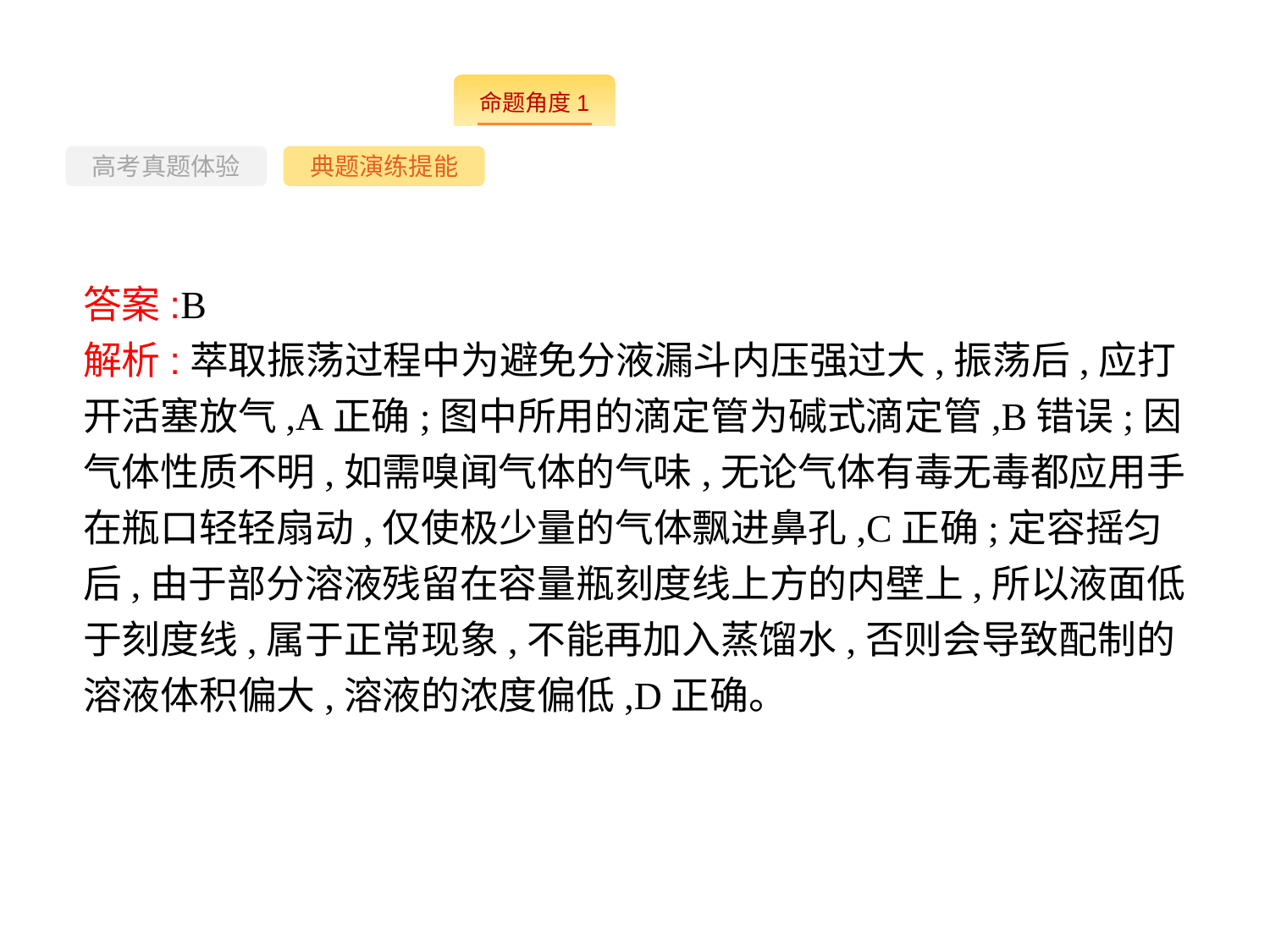

-30-
高考真题体验
典题演练提能
答案:B
解析:萃取振荡过程中为避免分液漏斗内压强过大,振荡后,应打开活塞放气,A正确;图中所用的滴定管为碱式滴定管,B错误;因气体性质不明,如需嗅闻气体的气味,无论气体有毒无毒都应用手在瓶口轻轻扇动,仅使极少量的气体飘进鼻孔,C正确;定容摇匀后,由于部分溶液残留在容量瓶刻度线上方的内壁上,所以液面低于刻度线,属于正常现象,不能再加入蒸馏水,否则会导致配制的溶液体积偏大,溶液的浓度偏低,D正确。